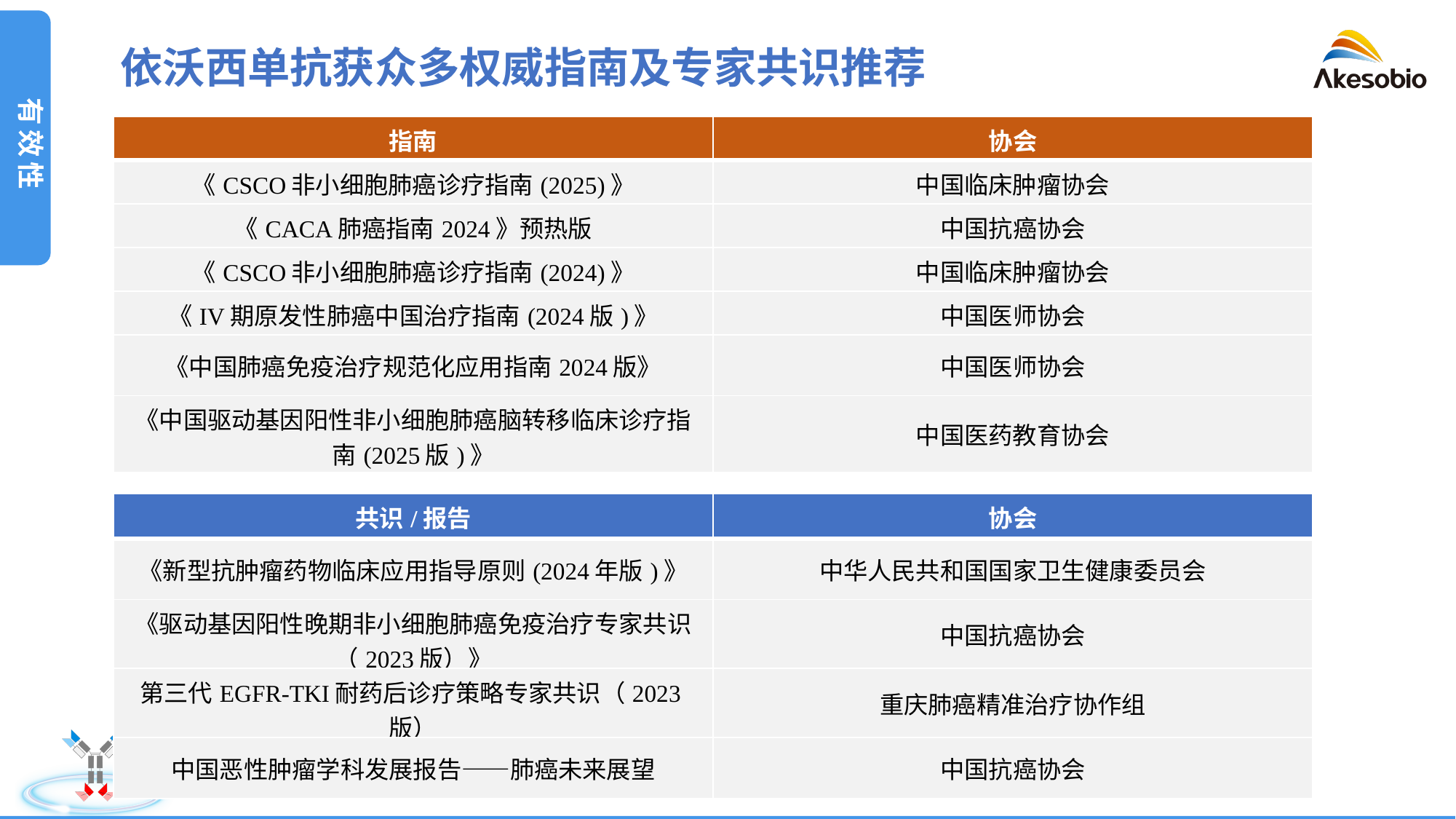

有效性
# 依沃西单抗获众多权威指南及专家共识推荐
| 指南 | 协会 |
| --- | --- |
| 《CSCO非小细胞肺癌诊疗指南(2025)》 | 中国临床肿瘤协会 |
| 《CACA肺癌指南2024》预热版 | 中国抗癌协会 |
| 《CSCO非小细胞肺癌诊疗指南(2024)》 | 中国临床肿瘤协会 |
| 《IV期原发性肺癌中国治疗指南(2024版)》 | 中国医师协会 |
| 《中国肺癌免疫治疗规范化应用指南2024版》 | 中国医师协会 |
| 《中国驱动基因阳性非小细胞肺癌脑转移临床诊疗指南(2025版)》 | 中国医药教育协会 |
| 共识/报告 | 协会 |
| --- | --- |
| 《新型抗肿瘤药物临床应用指导原则(2024年版)》 | 中华人民共和国国家卫生健康委员会 |
| 《驱动基因阳性晚期非小细胞肺癌免疫治疗专家共识（2023版）》 | 中国抗癌协会 |
| 第三代EGFR-TKI耐药后诊疗策略专家共识（2023版） | 重庆肺癌精准治疗协作组 |
| 中国恶性肿瘤学科发展报告——肺癌未来展望 | 中国抗癌协会 |